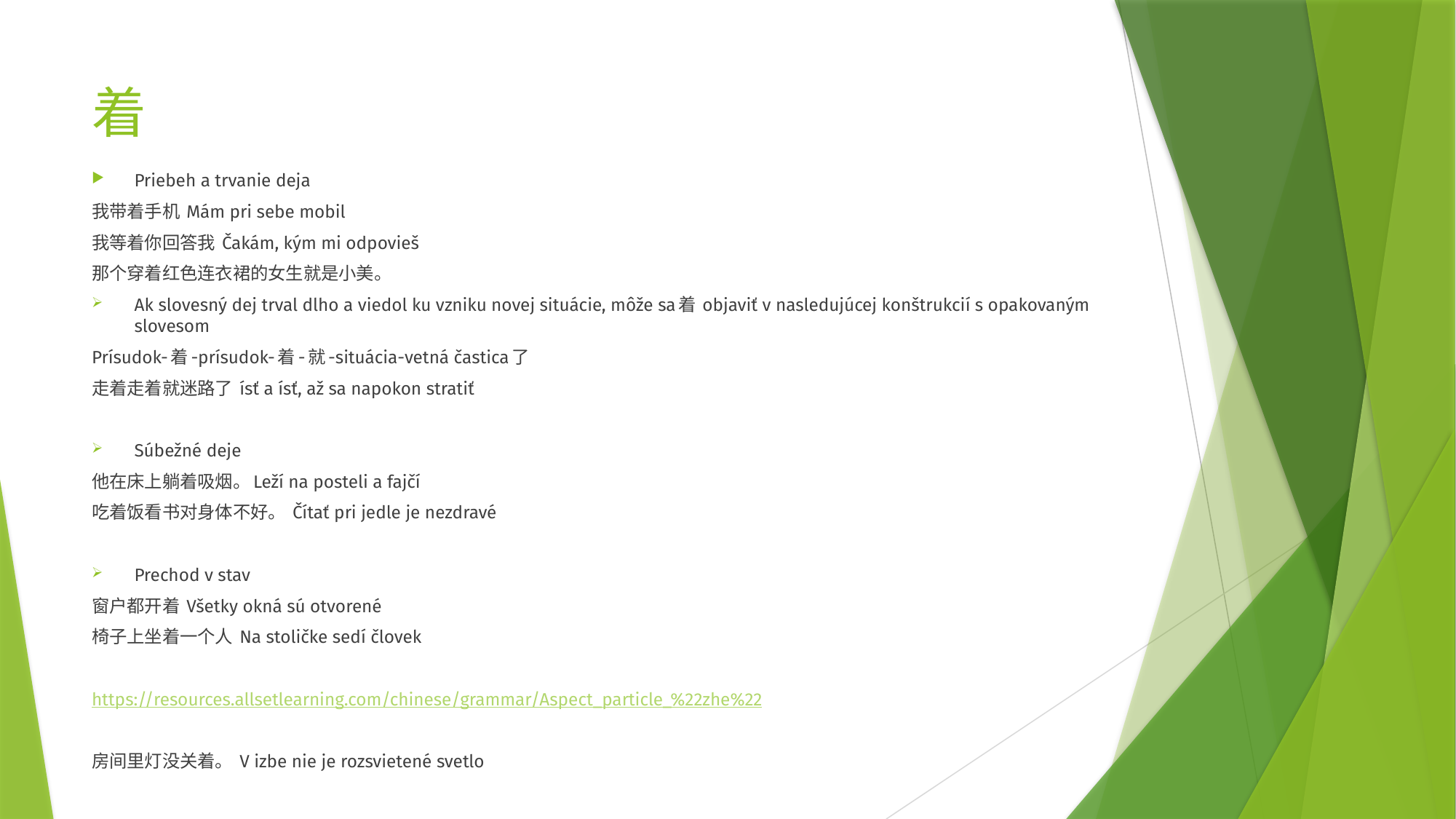

# 着
Priebeh a trvanie deja
我带着手机 Mám pri sebe mobil
我等着你回答我 Čakám, kým mi odpovieš
那个穿着红色连衣裙的女生就是小美。
Ak slovesný dej trval dlho a viedol ku vzniku novej situácie, môže sa着 objaviť v nasledujúcej konštrukcií s opakovaným slovesom
Prísudok-着-prísudok-着-就-situácia-vetná častica了
走着走着就迷路了 ísť a ísť, až sa napokon stratiť

Súbežné deje
他在床上躺着吸烟。Leží na posteli a fajčí
吃着饭看书对身体不好。 Čítať pri jedle je nezdravé

Prechod v stav
窗户都开着 Všetky okná sú otvorené
椅子上坐着一个人 Na stoličke sedí človek

https://resources.allsetlearning.com/chinese/grammar/Aspect_particle_%22zhe%22

房间里灯没关着。 V izbe nie je rozsvietené svetlo